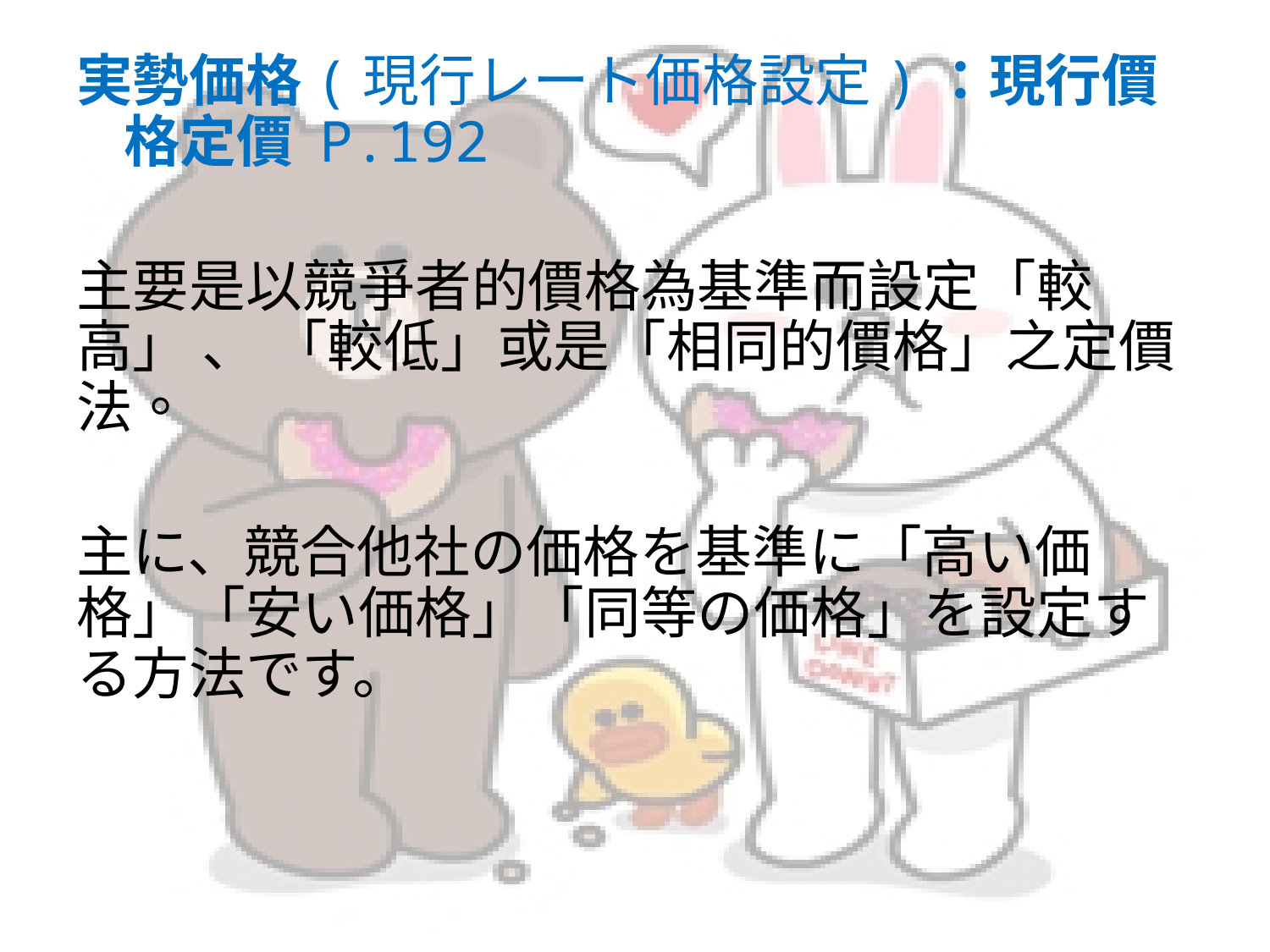

実勢価格(現行レート価格設定)：現行價格定價 P.192

主要是以競爭者的價格為基準而設定「較高」 、 「較低」或是「相同的價格」之定價法。

主に、競合他社の価格を基準に「高い価格」「安い価格」「同等の価格」を設定する方法です。